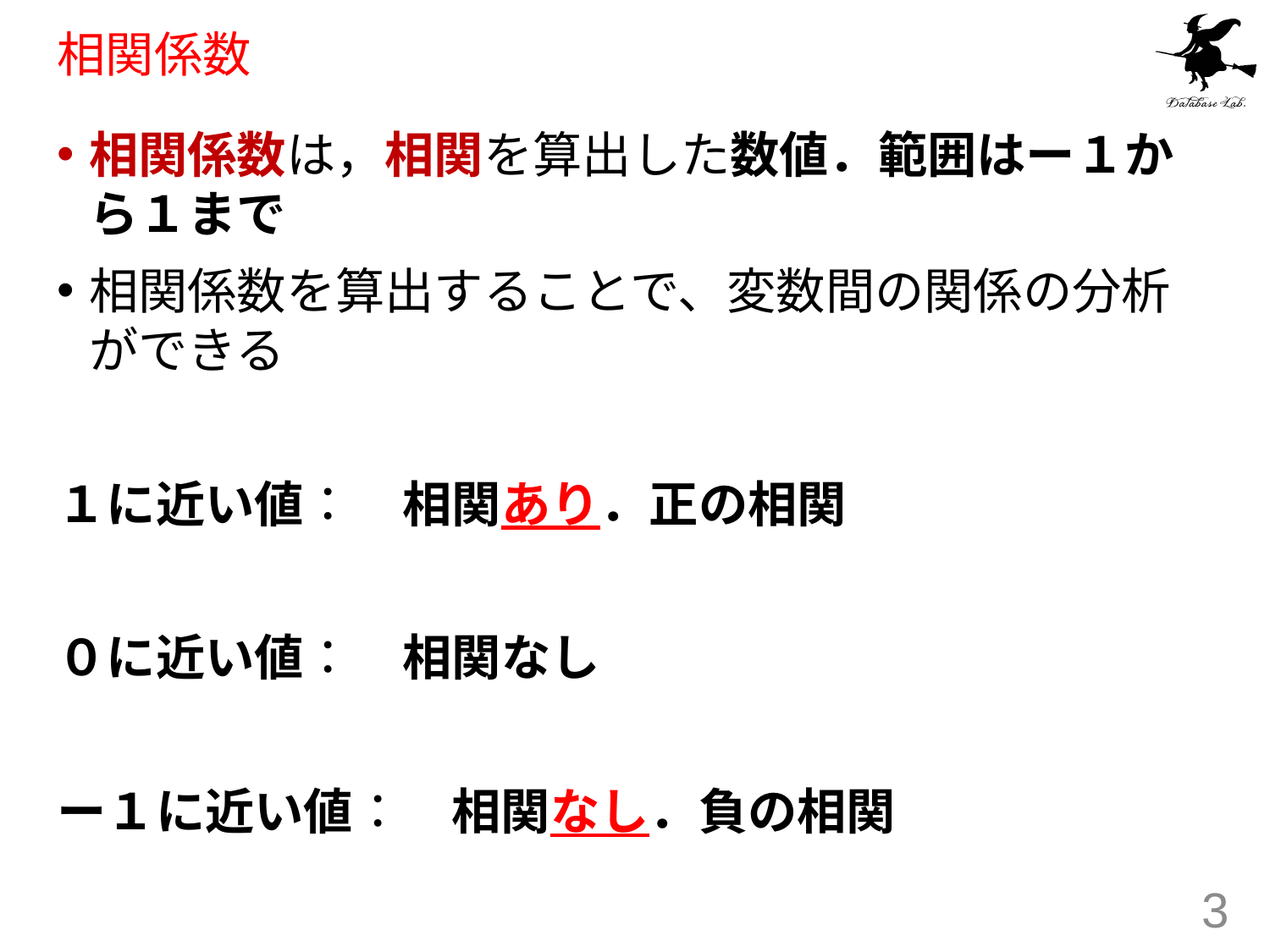

# 相関係数
相関係数は，相関を算出した数値．範囲はー１から１まで
相関係数を算出することで、変数間の関係の分析ができる

１に近い値：　相関あり．正の相関

０に近い値：　相関なし

ー１に近い値：　相関なし．負の相関

3